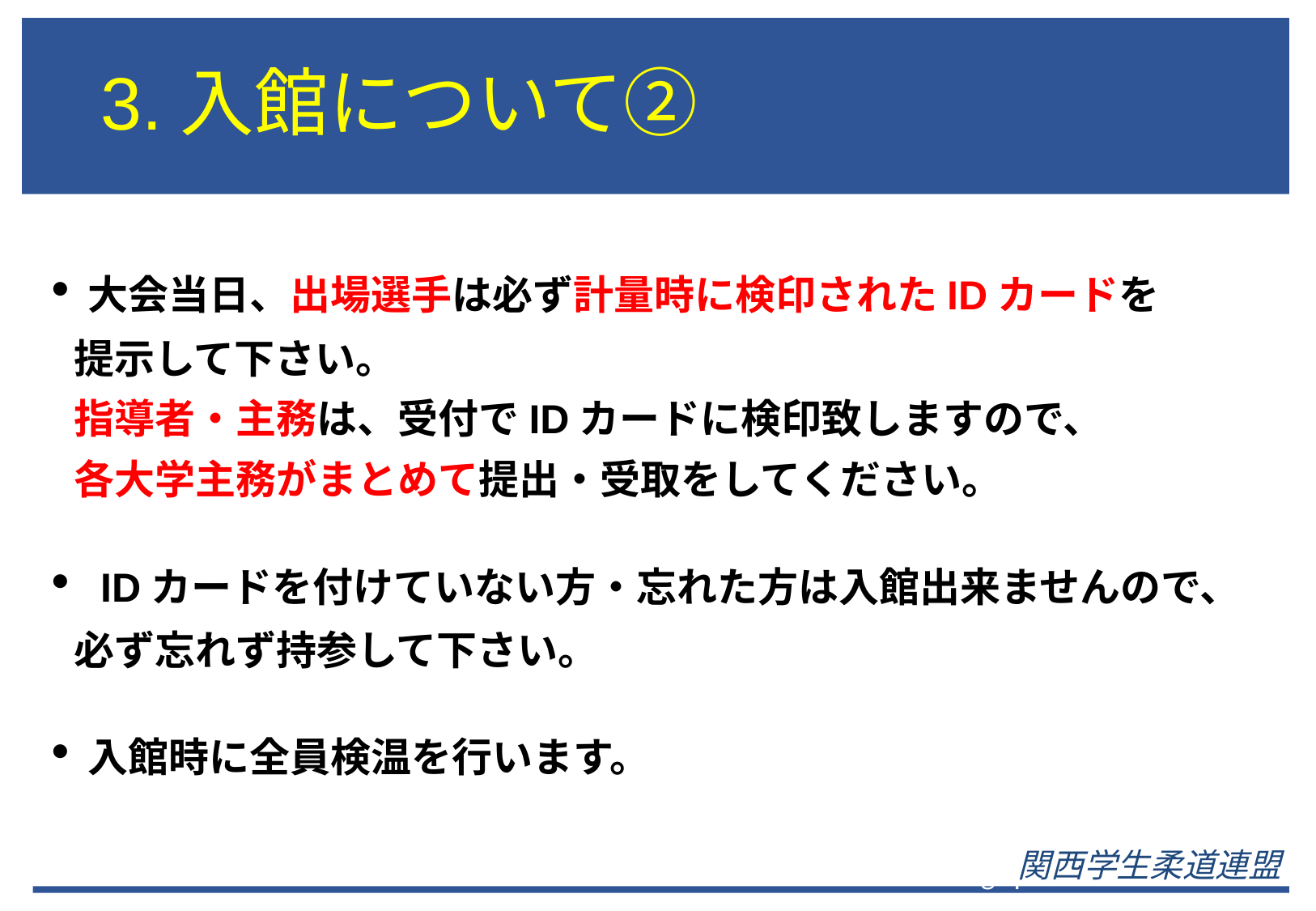

# 3.入館について②

・大会当日、出場選手は必ず計量時に検印されたIDカードを
　提示して下さい。
　指導者・主務は、受付でIDカードに検印致しますので、
　各大学主務がまとめて提出・受取をしてください。

・IDカードを付けていない方・忘れた方は入館出来ませんので、
　必ず忘れず持参して下さい。

・入館時に全員検温を行います。

関西学生柔道連盟